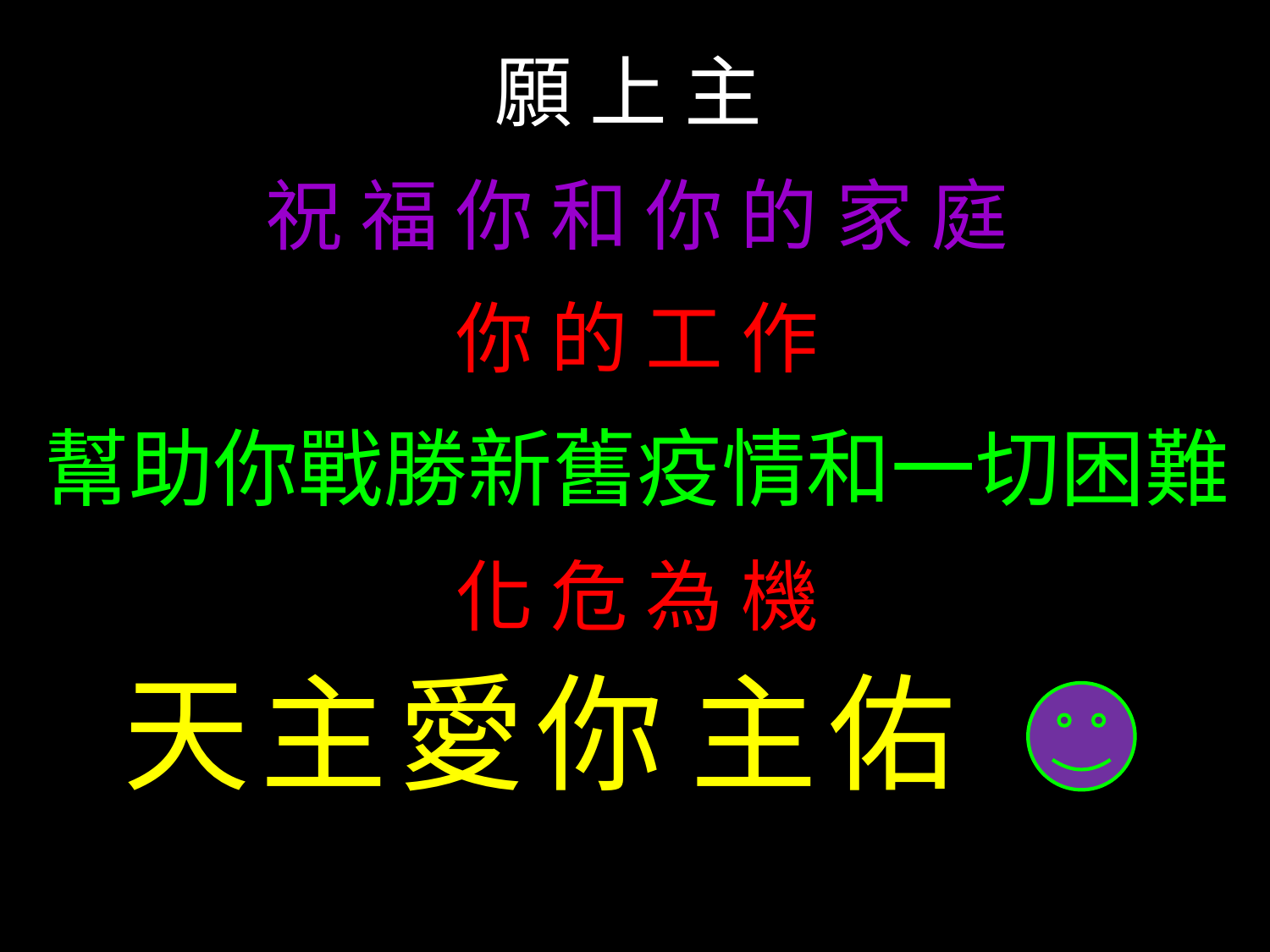

願 上 主
祝 福 你 和 你 的 家 庭
你 的 工 作
幫助你戰勝新舊疫情和一切困難
化 危 為 機
  天主愛你 主佑